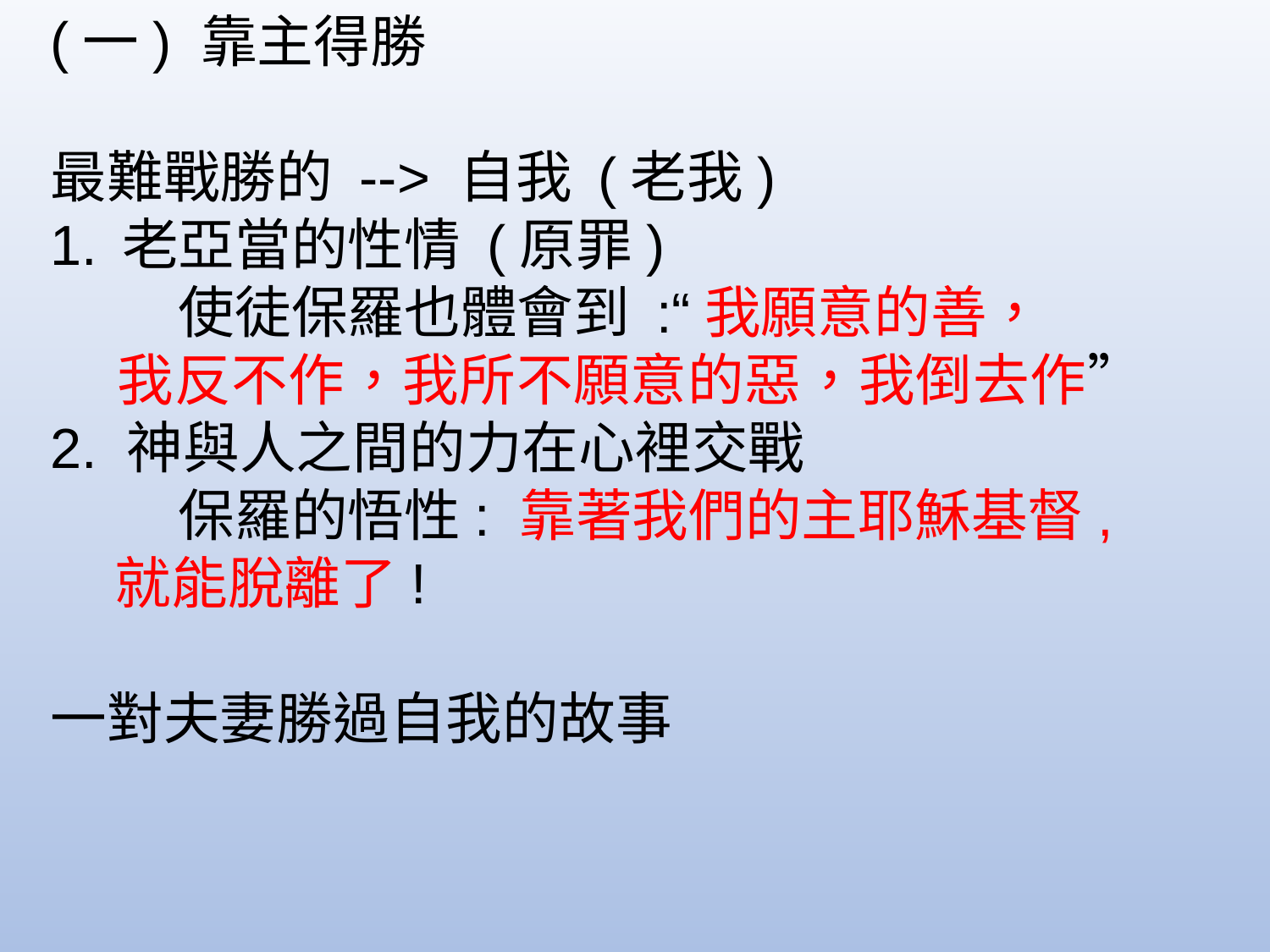

(一) 靠主得勝

最難戰勝的 --> 自我 (老我)
老亞當的性情 (原罪)
         使徒保羅也體會到 :“我願意的善，
    我反不作，我所不願意的惡，我倒去作”       2. 神與人之間的力在心裡交戰
         保羅的悟性: 靠著我們的主耶穌基督,
    就能脫離了!

一對夫妻勝過自我的故事